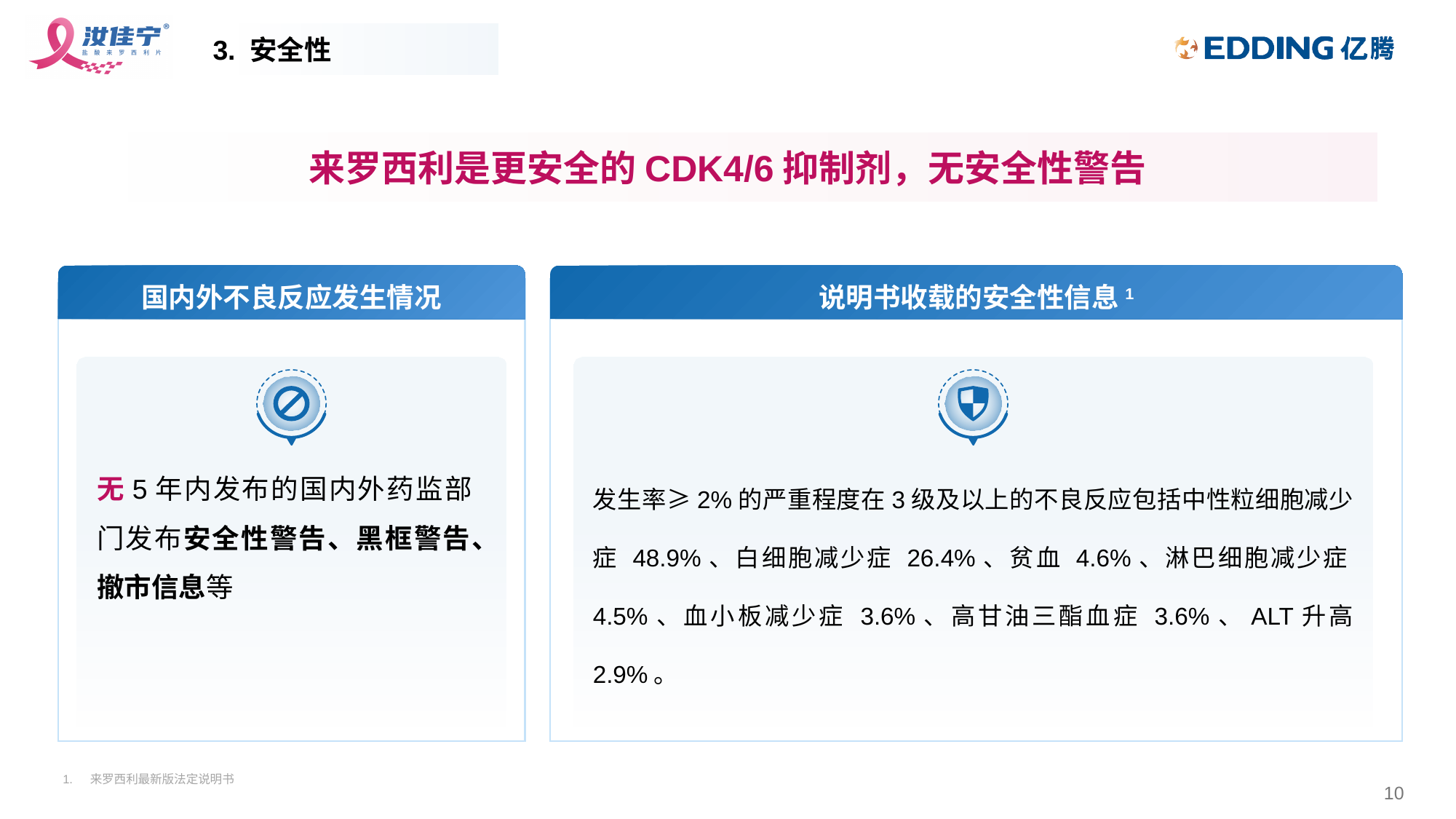

3. 安全性

来罗西利是更安全的CDK4/6抑制剂，无安全性警告

国内外不良反应发生情况

说明书收载的安全性信息1

无5年内发布的国内外药监部门发布安全性警告、黑框警告、撤市信息等
发生率≥2%的严重程度在3级及以上的不良反应包括中性粒细胞减少症 48.9%、白细胞减少症 26.4%、贫血 4.6%、淋巴细胞减少症4.5%、血小板减少症 3.6%、高甘油三酯血症 3.6%、ALT升高 2.9%。
来罗西利最新版法定说明书
10